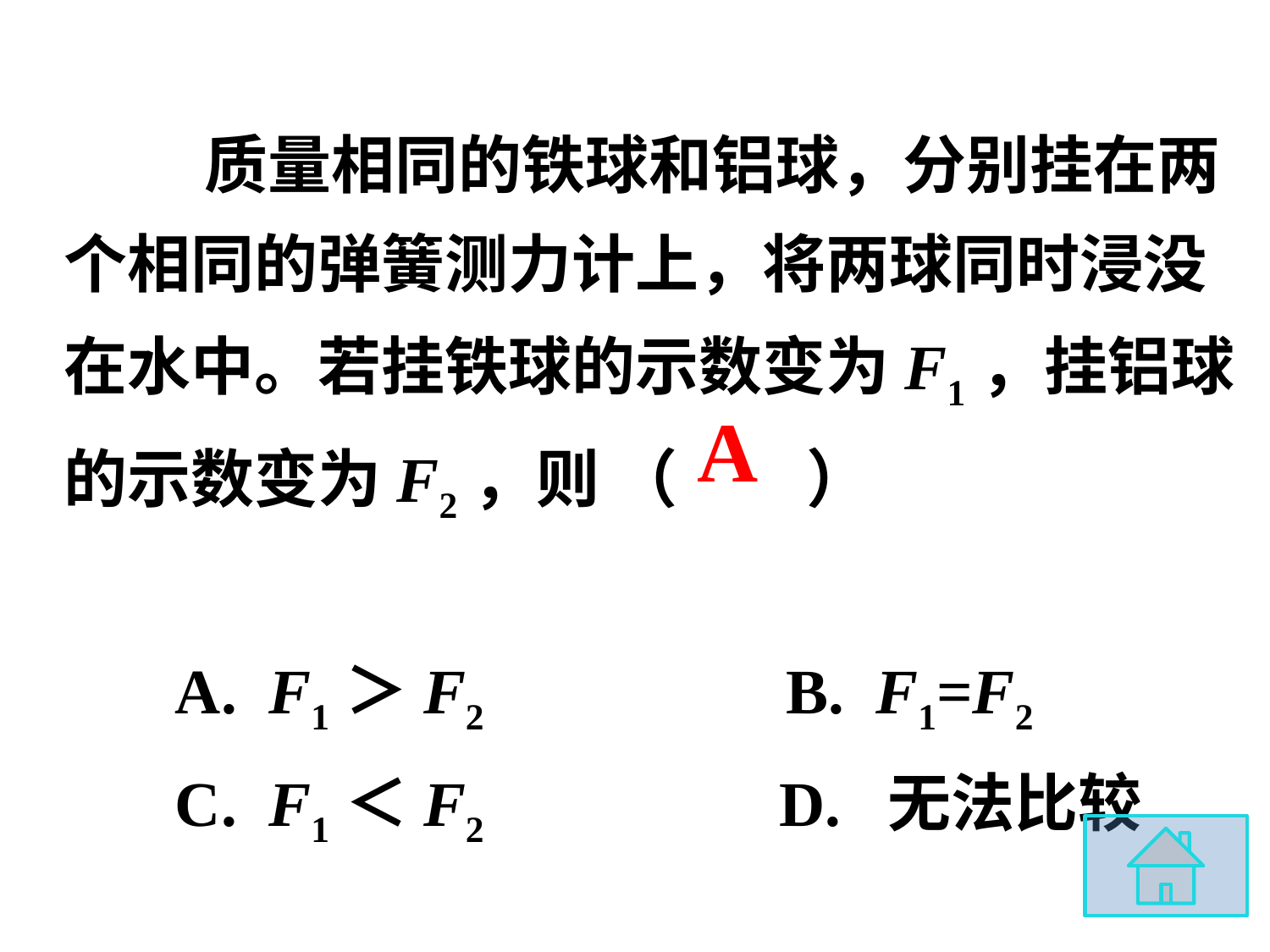

质量相同的铁球和铝球，分别挂在两个相同的弹簧测力计上，将两球同时浸没在水中。若挂铁球的示数变为F1，挂铝球的示数变为F2，则 （         ）

          A.  F1＞F2                   B.  F1=F2
          C.  F1＜F2                   D.  无法比较
A